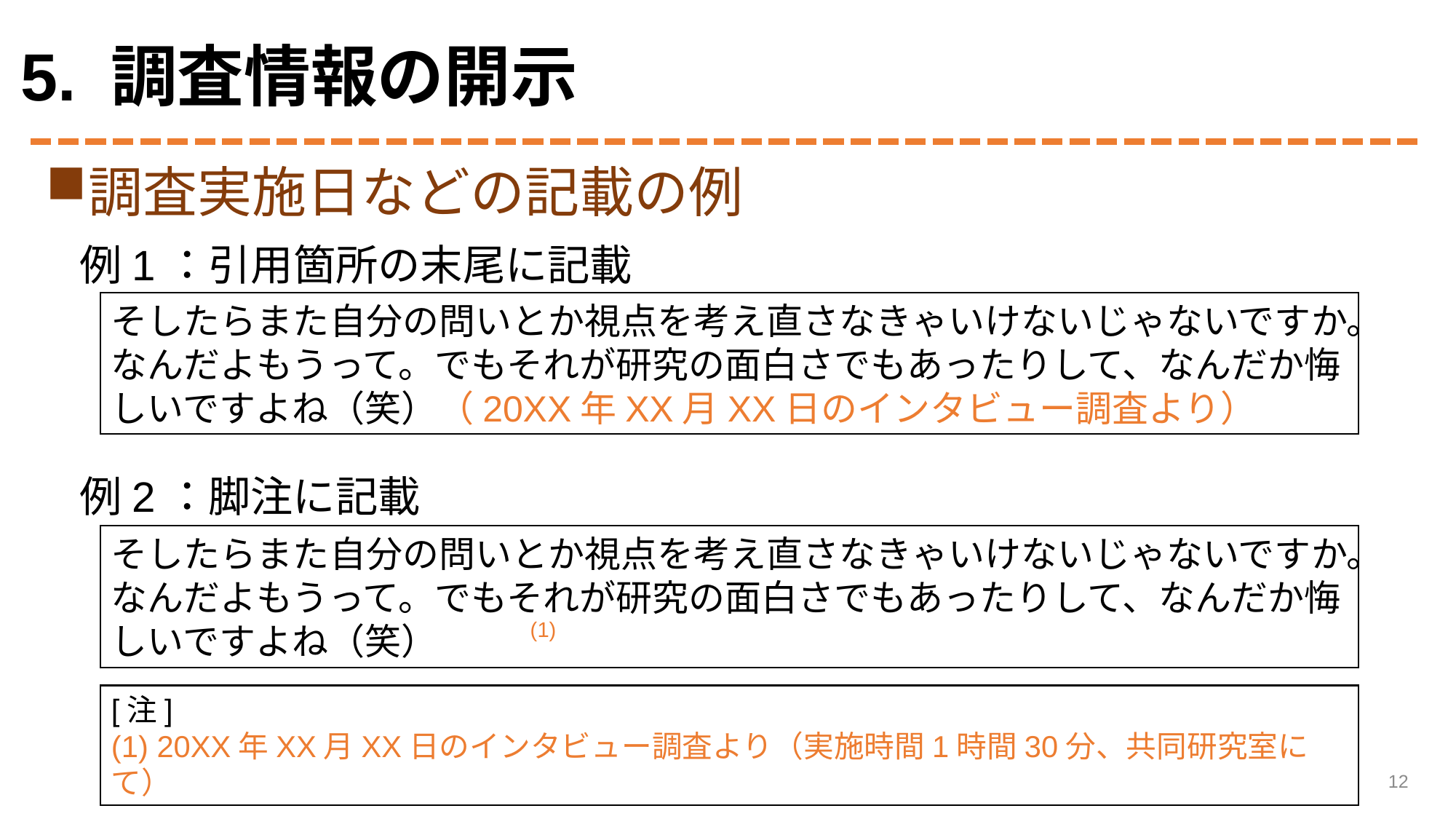

# 5. 調査情報の開示
調査実施日などの記載の例
例1：引用箇所の末尾に記載
そしたらまた自分の問いとか視点を考え直さなきゃいけないじゃないですか。なんだよもうって。でもそれが研究の面白さでもあったりして、なんだか悔しいですよね（笑）（20XX年XX月XX日のインタビュー調査より）
例2：脚注に記載
そしたらまた自分の問いとか視点を考え直さなきゃいけないじゃないですか。なんだよもうって。でもそれが研究の面白さでもあったりして、なんだか悔しいですよね（笑）
(1)
[注]
(1) 20XX年XX月XX日のインタビュー調査より（実施時間1時間30分、共同研究室にて）
12